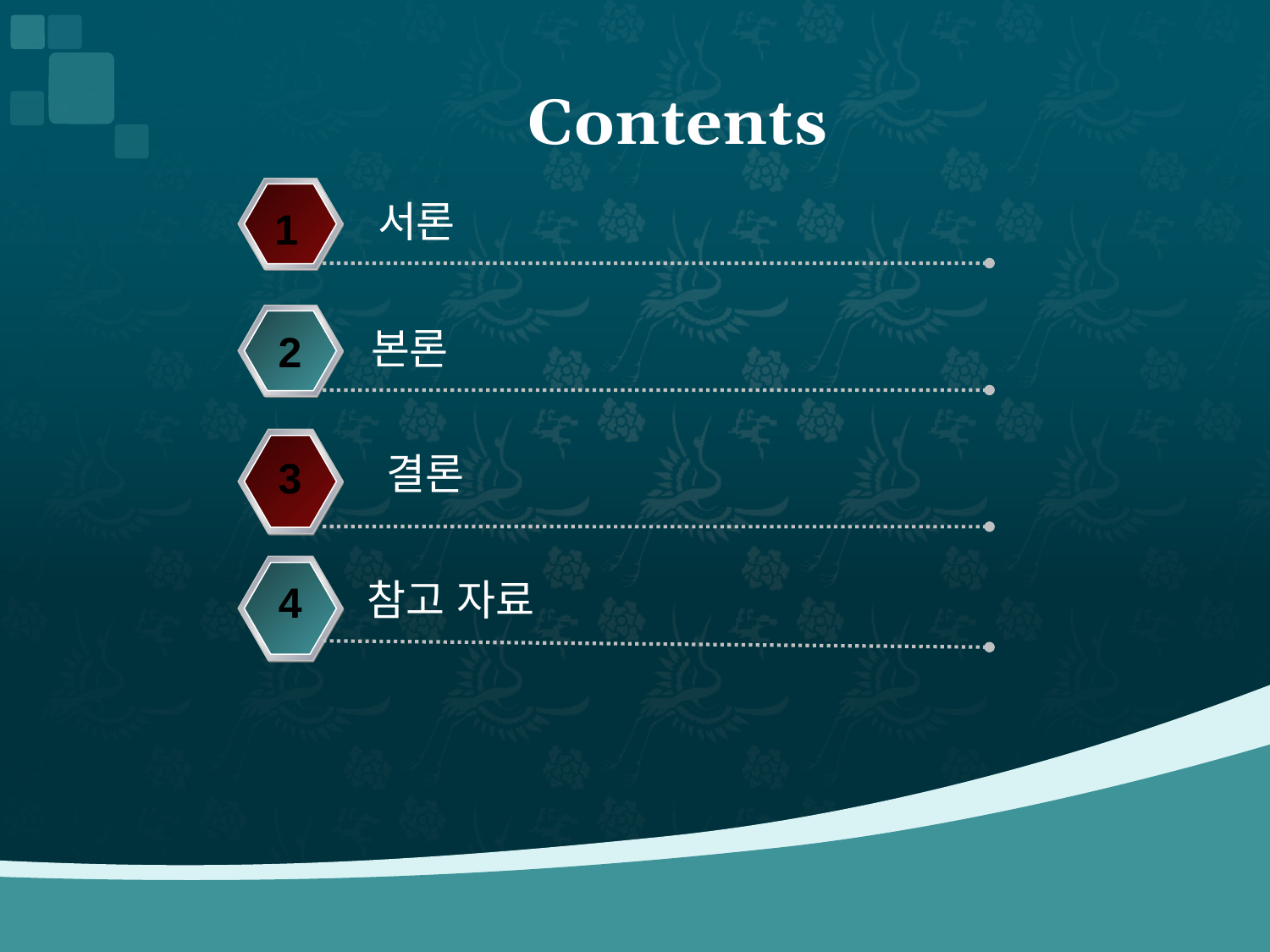

# Contents

  서론
1

2

본론

 결론
3

참고 자료
4